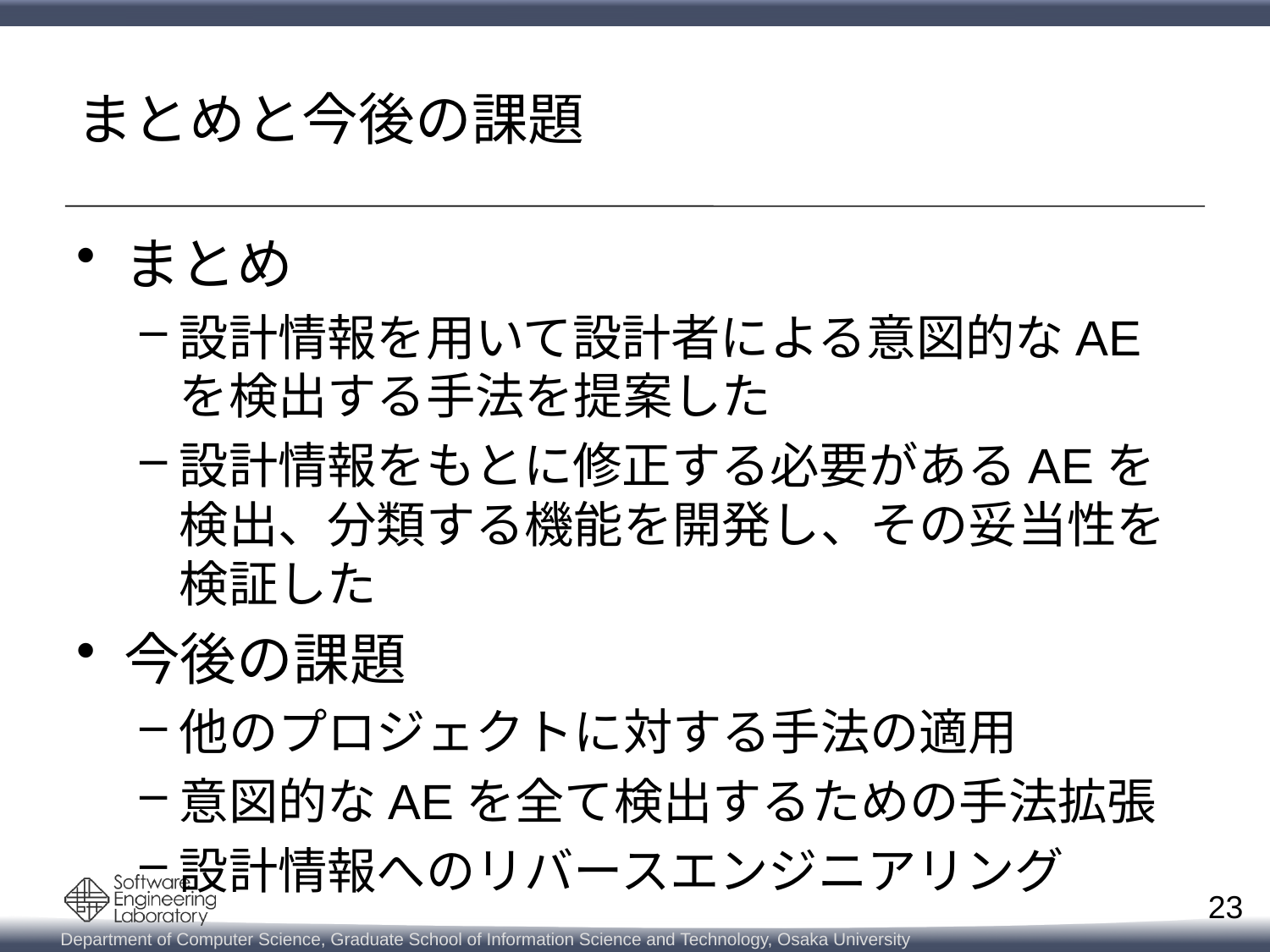

# まとめと今後の課題
まとめ
設計情報を用いて設計者による意図的なAEを検出する手法を提案した
設計情報をもとに修正する必要があるAEを検出、分類する機能を開発し、その妥当性を検証した
今後の課題
他のプロジェクトに対する手法の適用
意図的なAEを全て検出するための手法拡張
設計情報へのリバースエンジニアリング

23